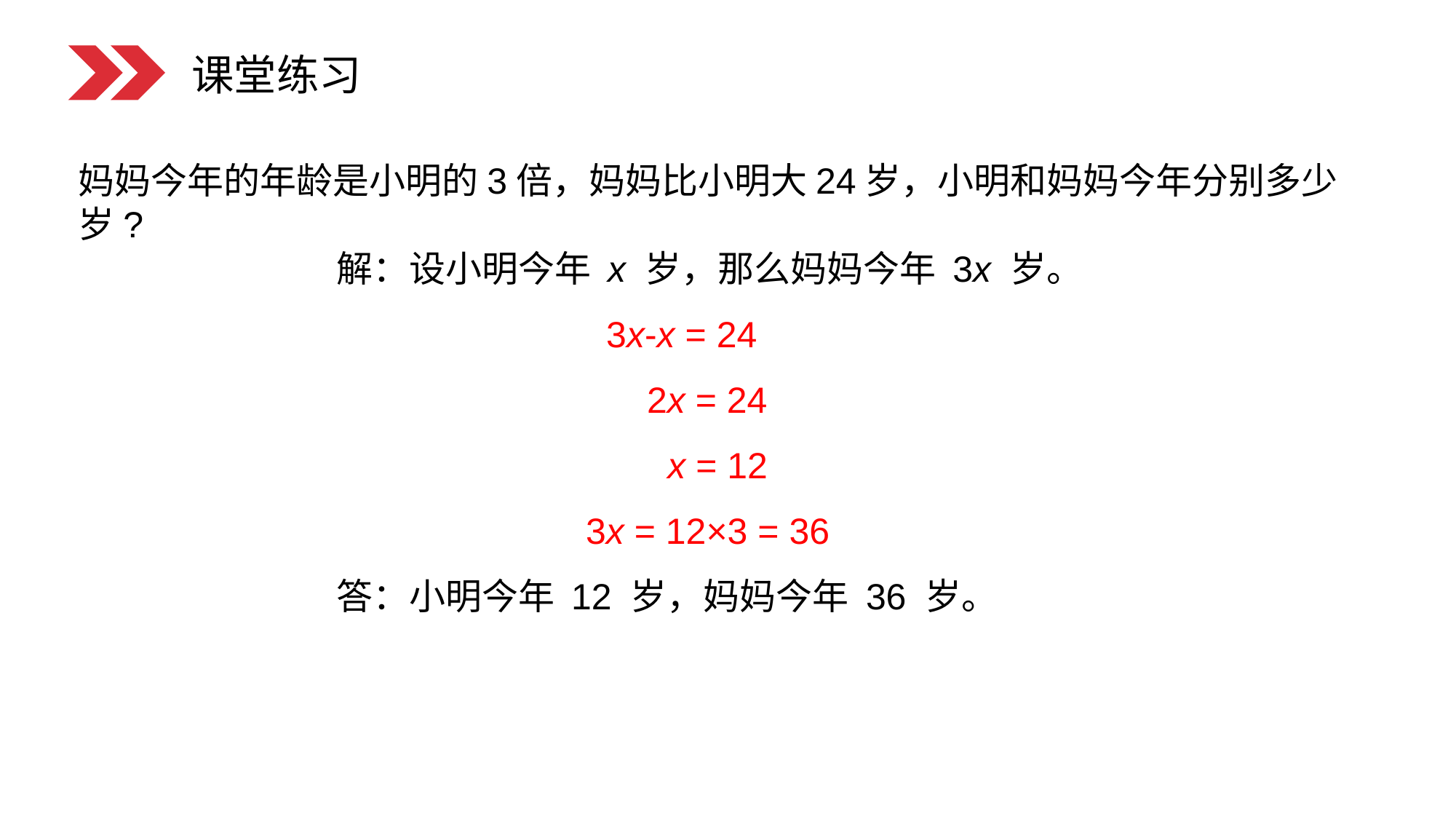

课堂练习
妈妈今年的年龄是小明的3倍，妈妈比小明大24岁，小明和妈妈今年分别多少岁?
       解：设小明今年 x 岁，那么妈妈今年 3x 岁。
                                 3x-x = 24
                                     2x = 24
                                       x = 12
                               3x = 12×3 = 36
       答：小明今年 12 岁，妈妈今年 36 岁。